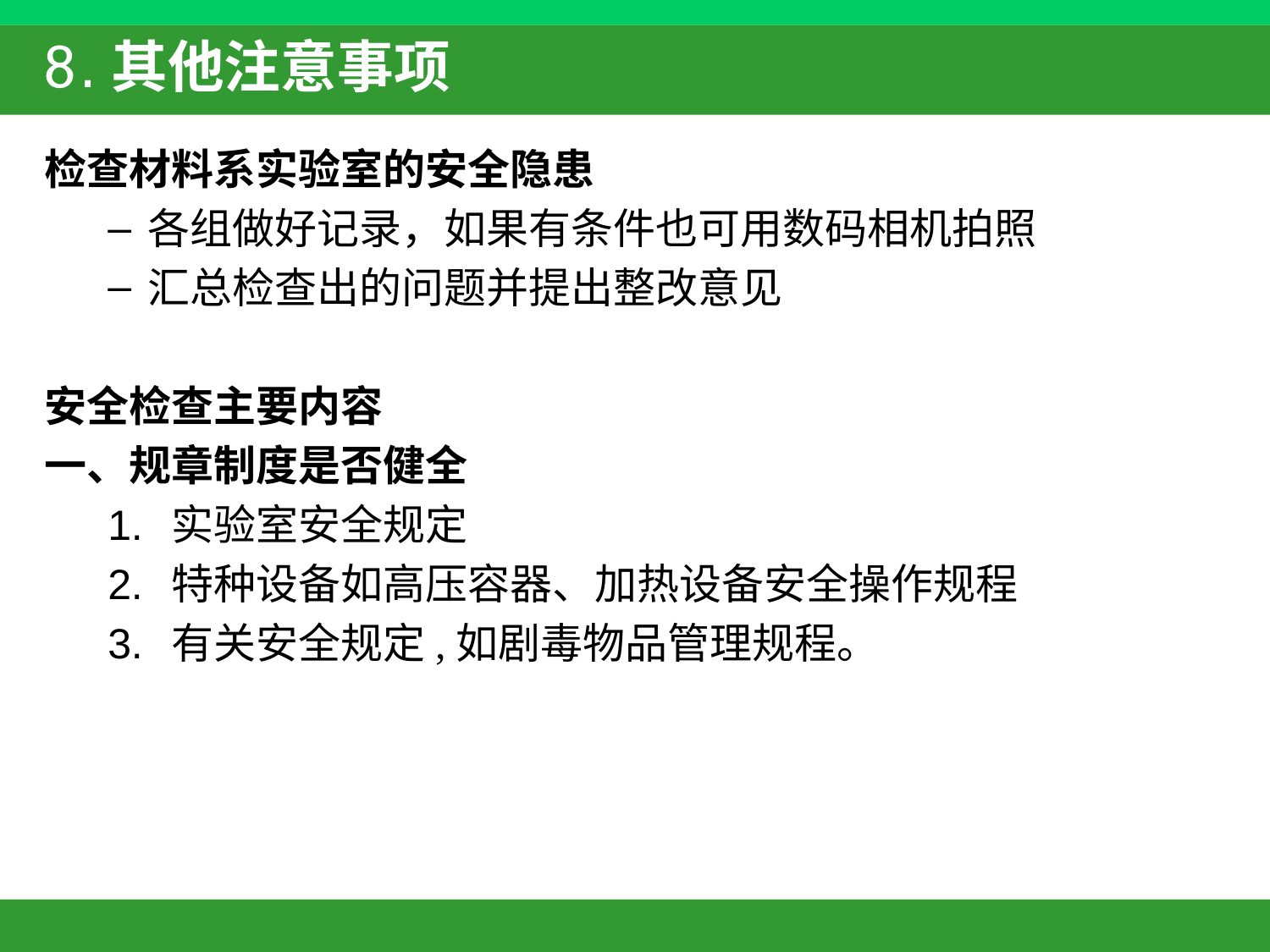

# 8.其他注意事项
检查材料系实验室的安全隐患
各组做好记录，如果有条件也可用数码相机拍照
汇总检查出的问题并提出整改意见

安全检查主要内容
一、规章制度是否健全
实验室安全规定
特种设备如高压容器、加热设备安全操作规程
有关安全规定,如剧毒物品管理规程。